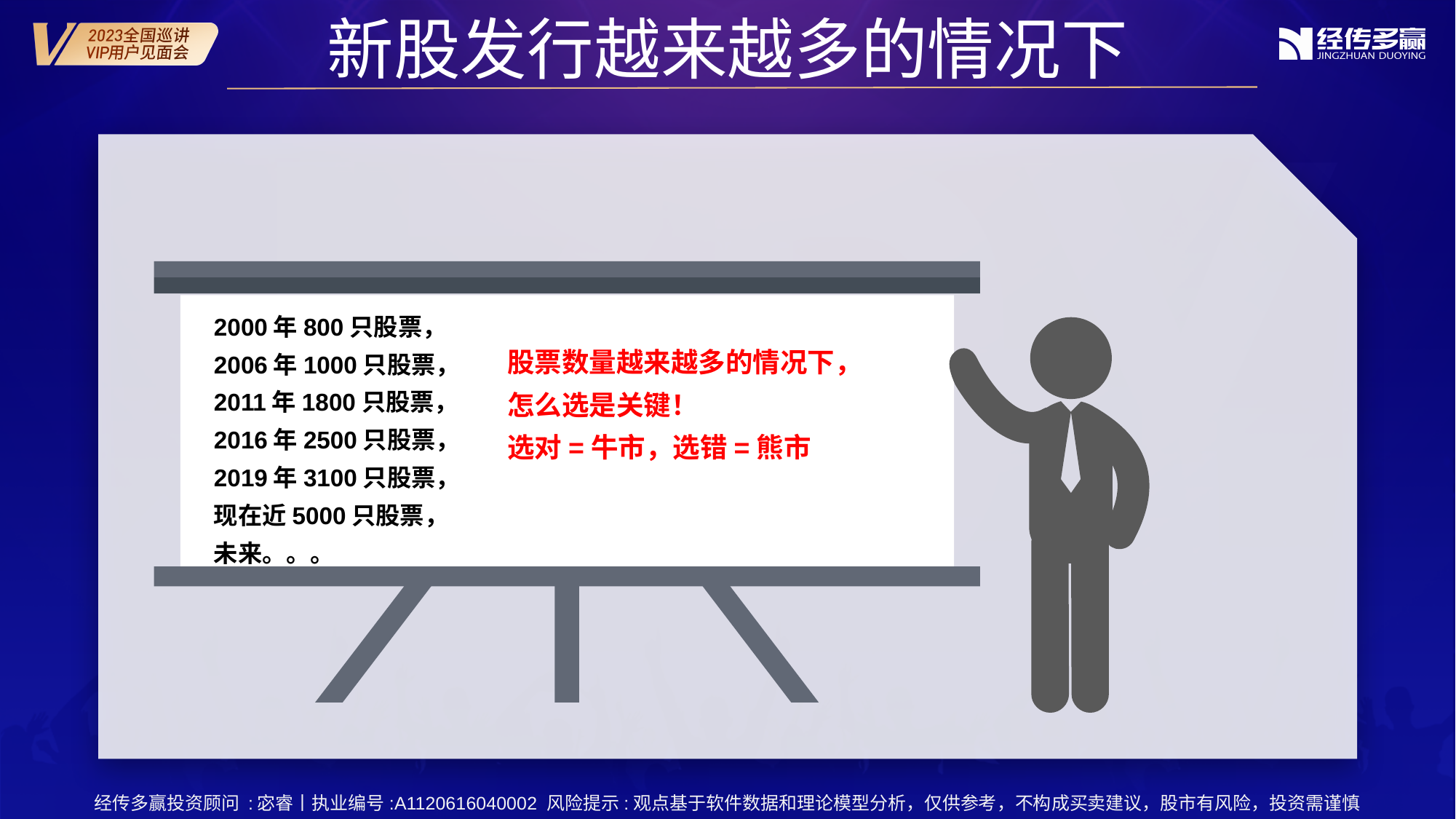

新股发行越来越多的情况下

2000年800只股票，
2006年1000只股票，
2011年1800只股票，
2016年2500只股票，
2019年3100只股票，
现在近5000只股票，
未来。。。

股票数量越来越多的情况下，怎么选是关键！
选对=牛市，选错=熊市